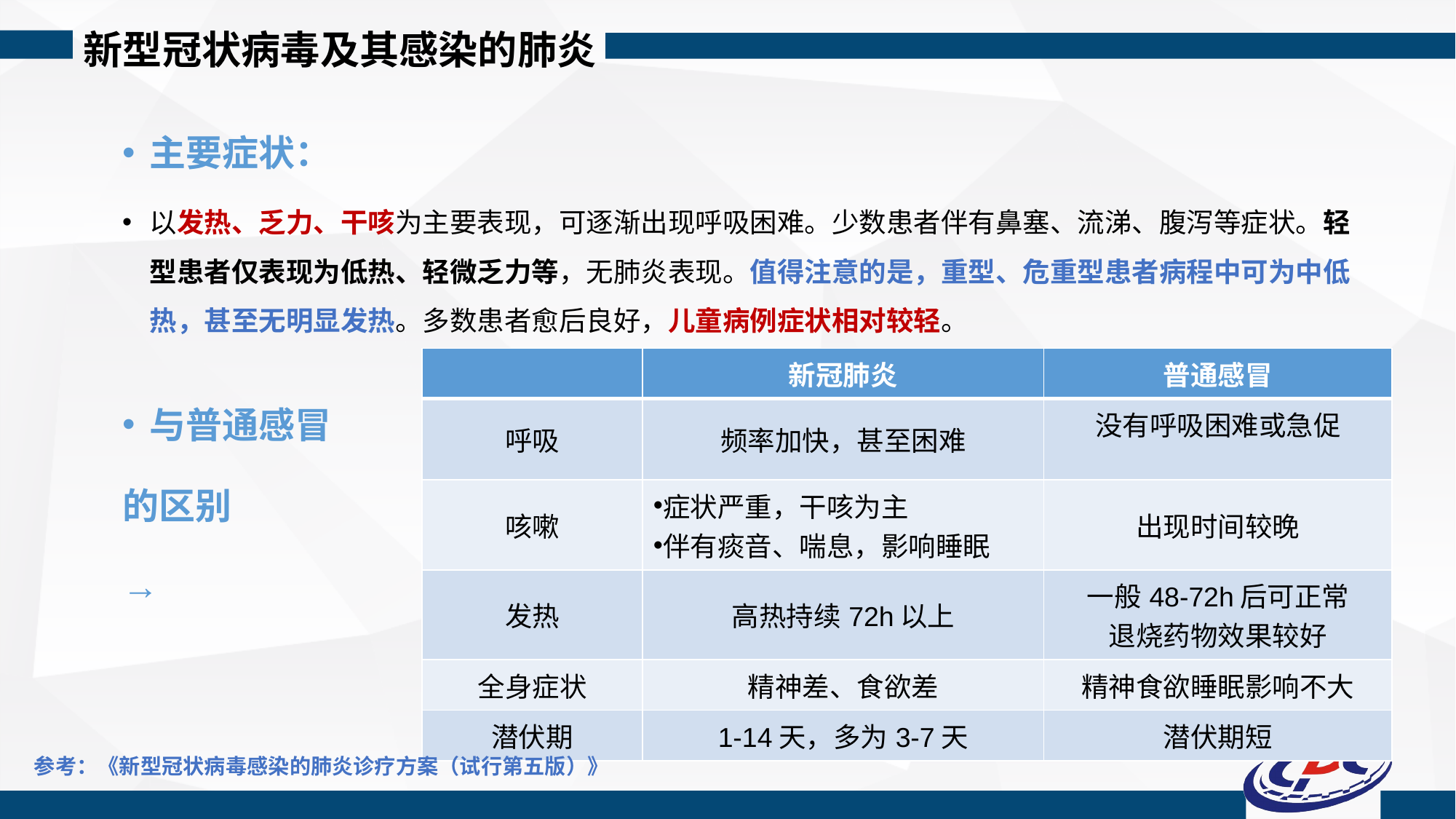

新型冠状病毒及其感染的肺炎

主要症状：
以发热、乏力、干咳为主要表现，可逐渐出现呼吸困难。少数患者伴有鼻塞、流涕、腹泻等症状。轻型患者仅表现为低热、轻微乏力等，无肺炎表现。值得注意的是，重型、危重型患者病程中可为中低热，甚至无明显发热。多数患者愈后良好，儿童病例症状相对较轻。
与普通感冒
的区别
→
|  | 新冠肺炎 | 普通感冒 |
| --- | --- | --- |
| 呼吸 | 频率加快，甚至困难 | 没有呼吸困难或急促 |
| 咳嗽 | 症状严重，干咳为主 伴有痰音、喘息，影响睡眠 | 出现时间较晚 |
| 发热 | 高热持续72h以上 | 一般48-72h后可正常 退烧药物效果较好 |
| 全身症状 | 精神差、食欲差 | 精神食欲睡眠影响不大 |
| 潜伏期 | 1-14天，多为3-7天 | 潜伏期短 |
参考：《新型冠状病毒感染的肺炎诊疗方案（试行第五版）》